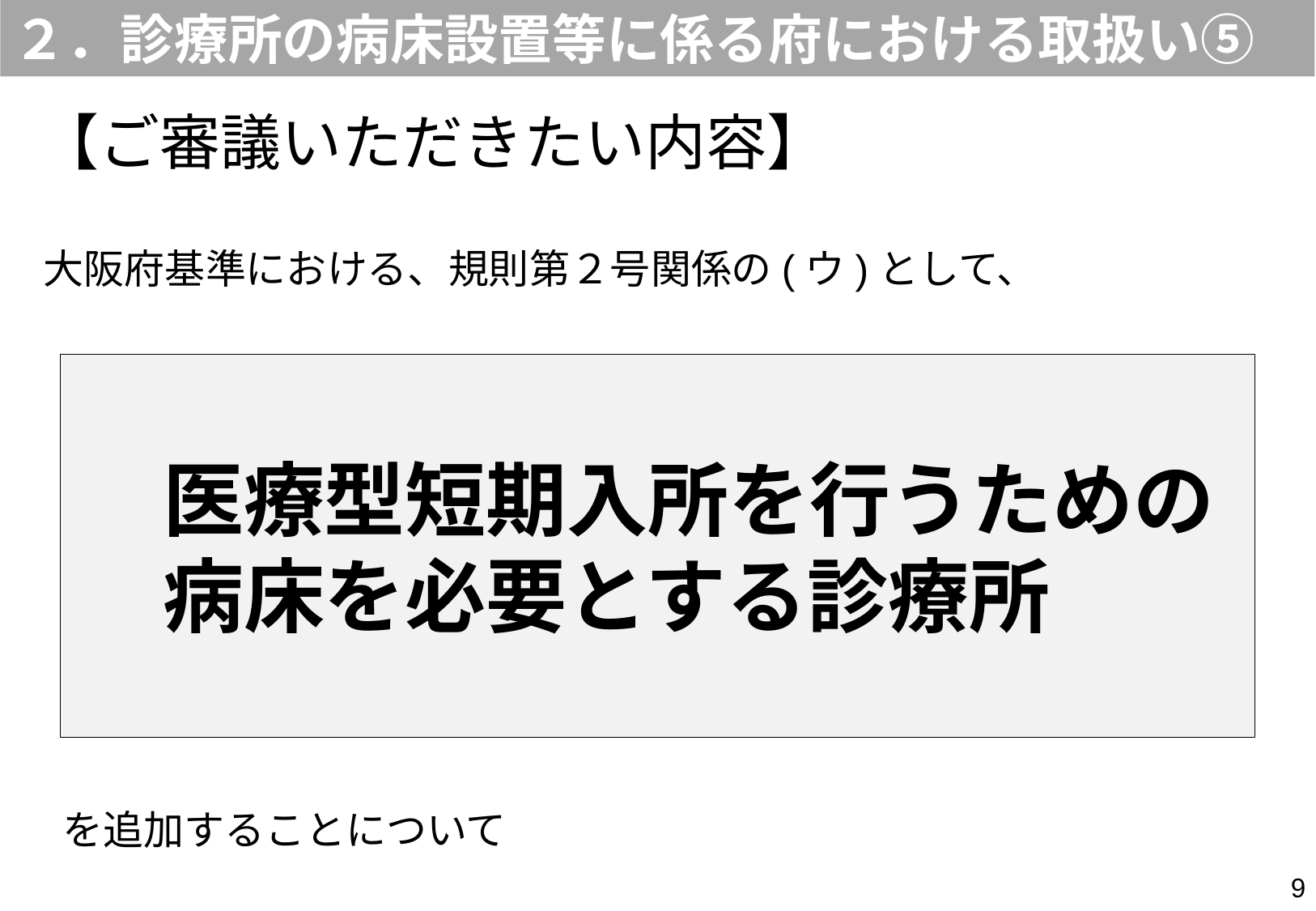

２．診療所の病床設置等に係る府における取扱い⑤
【ご審議いただきたい内容】
大阪府基準における、規則第２号関係の(ウ)として、
    医療型短期入所を行うための
    病床を必要とする診療所
 を追加することについて
9